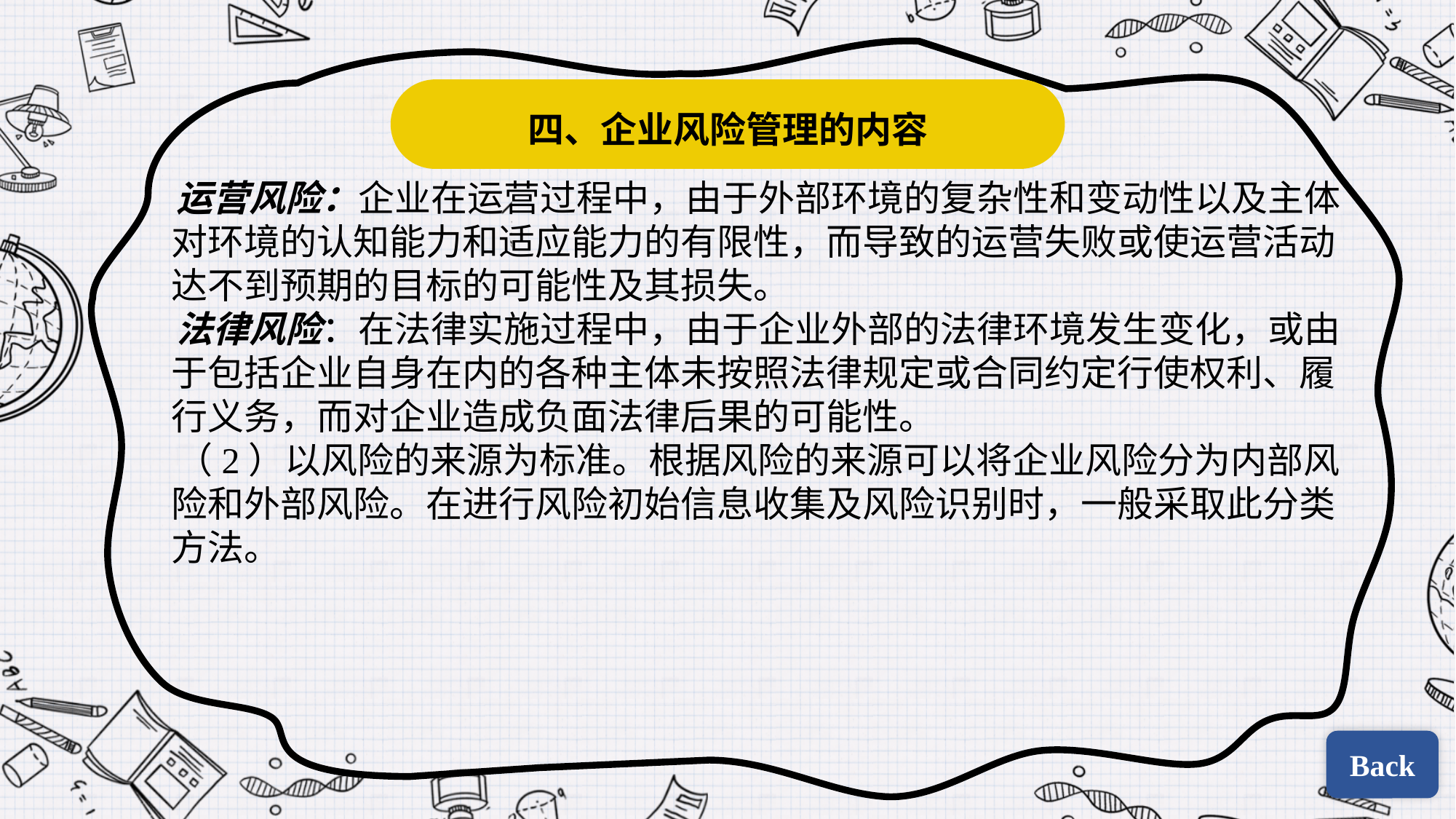

四、企业风险管理的内容
运营风险：企业在运营过程中，由于外部环境的复杂性和变动性以及主体对环境的认知能力和适应能力的有限性，而导致的运营失败或使运营活动达不到预期的目标的可能性及其损失。
法律风险：在法律实施过程中，由于企业外部的法律环境发生变化，或由于包括企业自身在内的各种主体未按照法律规定或合同约定行使权利、履行义务，而对企业造成负面法律后果的可能性。
（2）以风险的来源为标准。根据风险的来源可以将企业风险分为内部风险和外部风险。在进行风险初始信息收集及风险识别时，一般采取此分类方法。

Back